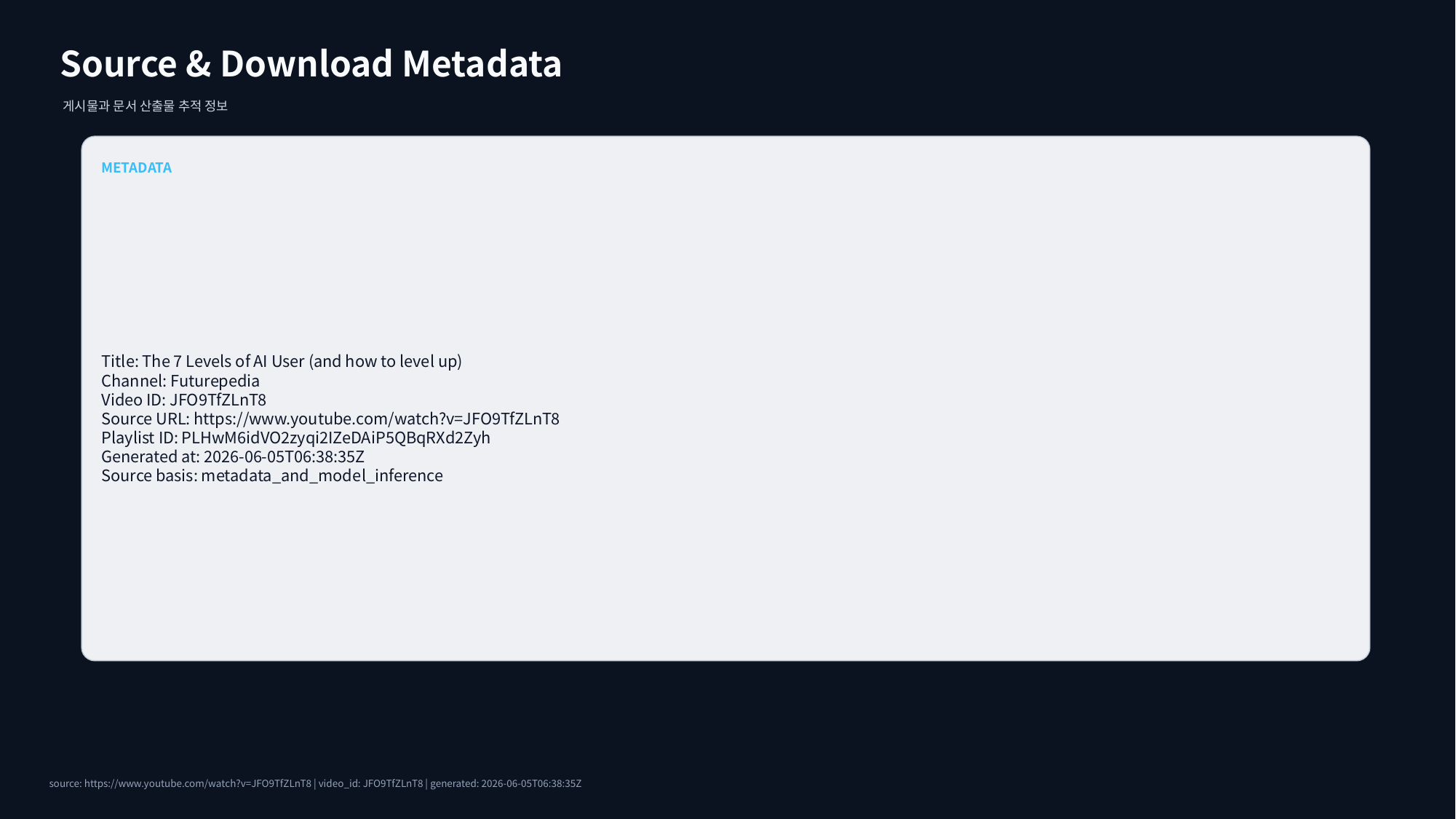

Source & Download Metadata
게시물과 문서 산출물 추적 정보

METADATA
Title: The 7 Levels of AI User (and how to level up)
Channel: Futurepedia
Video ID: JFO9TfZLnT8
Source URL: https://www.youtube.com/watch?v=JFO9TfZLnT8
Playlist ID: PLHwM6idVO2zyqi2IZeDAiP5QBqRXd2Zyh
Generated at: 2026-06-05T06:38:35Z
Source basis: metadata_and_model_inference
source: https://www.youtube.com/watch?v=JFO9TfZLnT8 | video_id: JFO9TfZLnT8 | generated: 2026-06-05T06:38:35Z